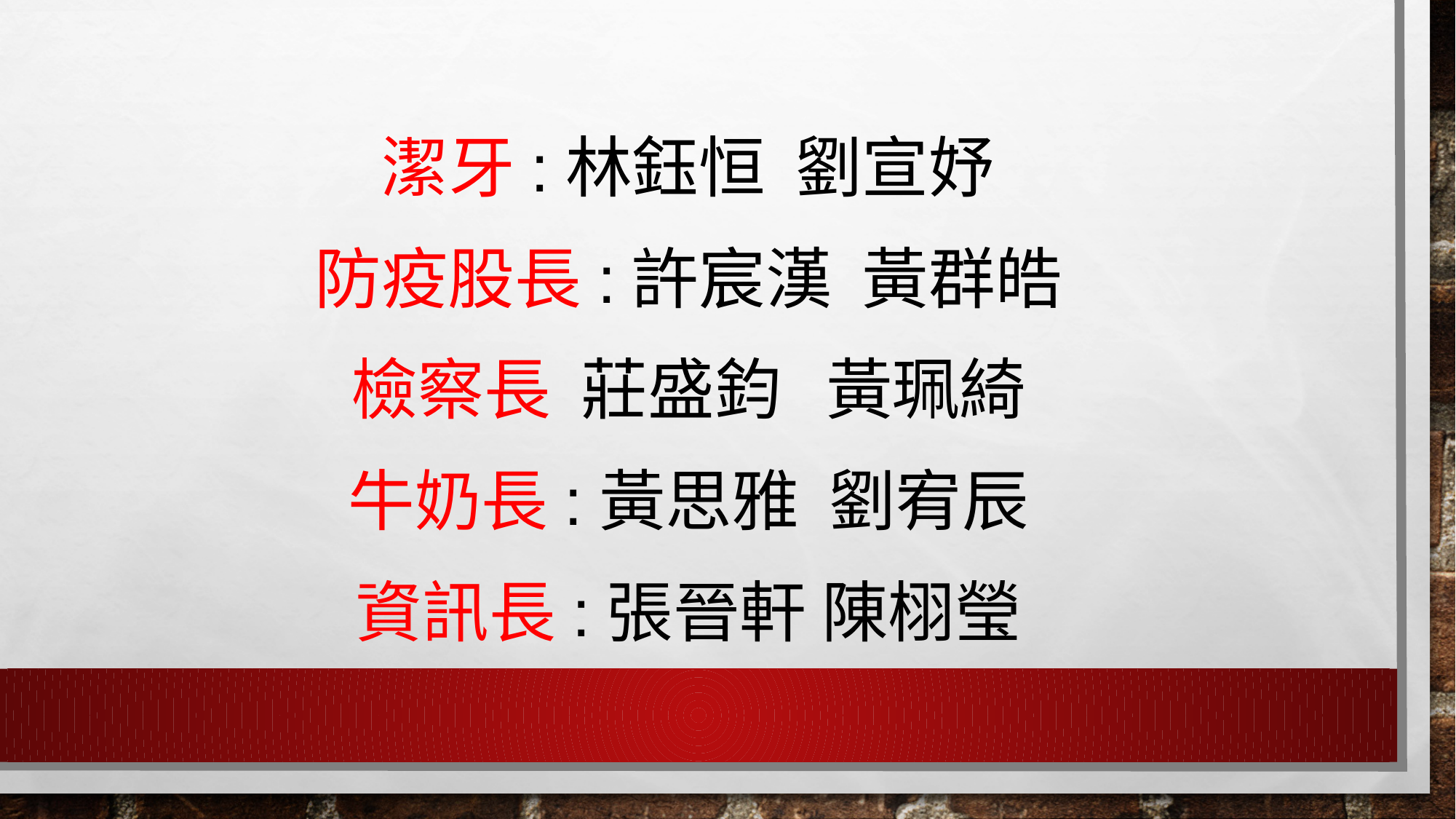

潔牙:林鈺恒  劉宣妤
防疫股長:許宸漢  黃群皓
檢察長  莊盛鈞   黃珮綺
牛奶長:黃思雅  劉宥辰
資訊長:張晉軒 陳栩瑩